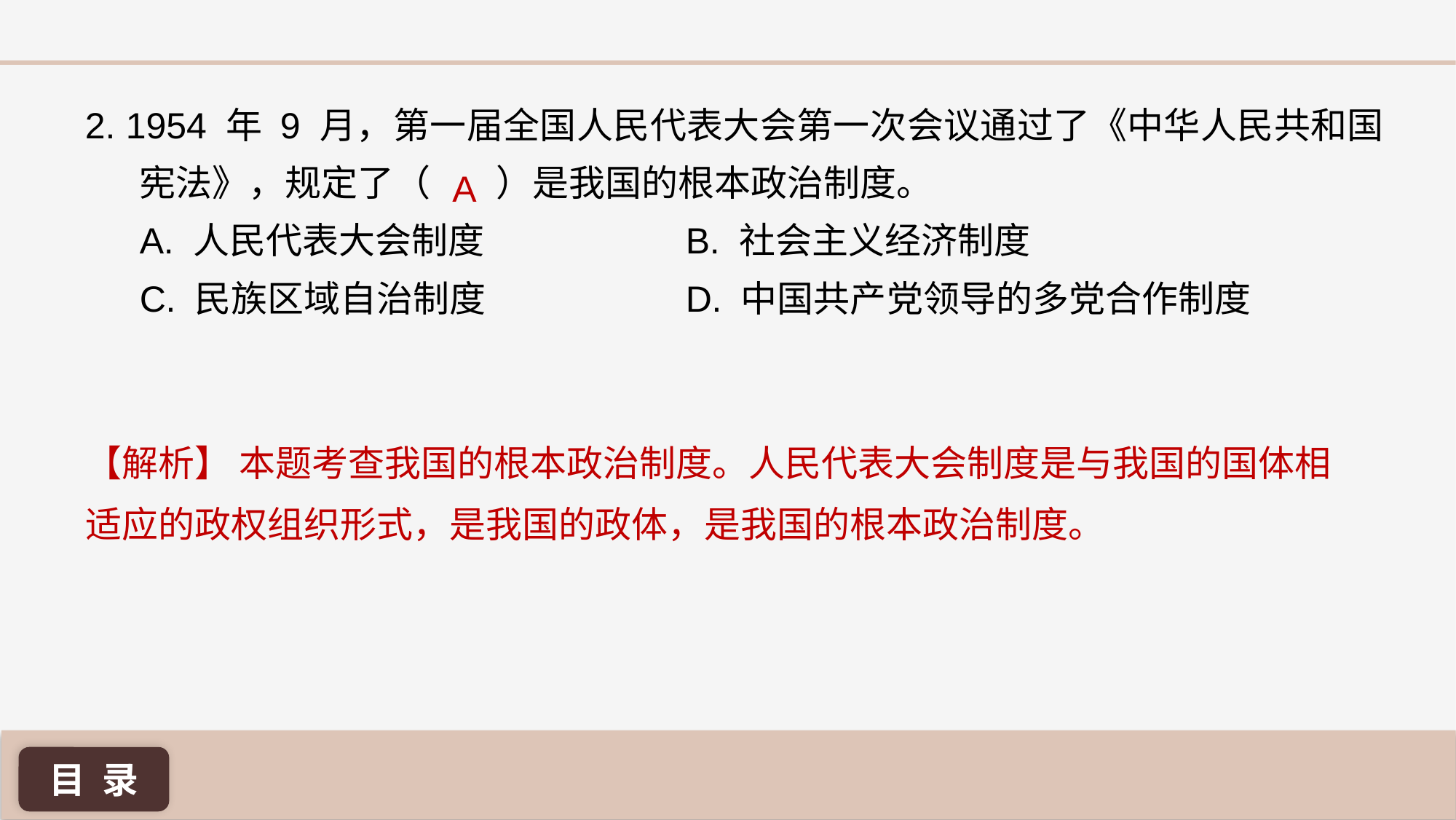

2. 1954 年 9 月，第一届全国人民代表大会第一次会议通过了《中华人民共和国宪法》，规定了（        ）是我国的根本政治制度。
A. 人民代表大会制度 		B. 社会主义经济制度
C. 民族区域自治制度		D. 中国共产党领导的多党合作制度
A
【解析】 本题考查我国的根本政治制度。人民代表大会制度是与我国的国体相适应的政权组织形式，是我国的政体，是我国的根本政治制度。